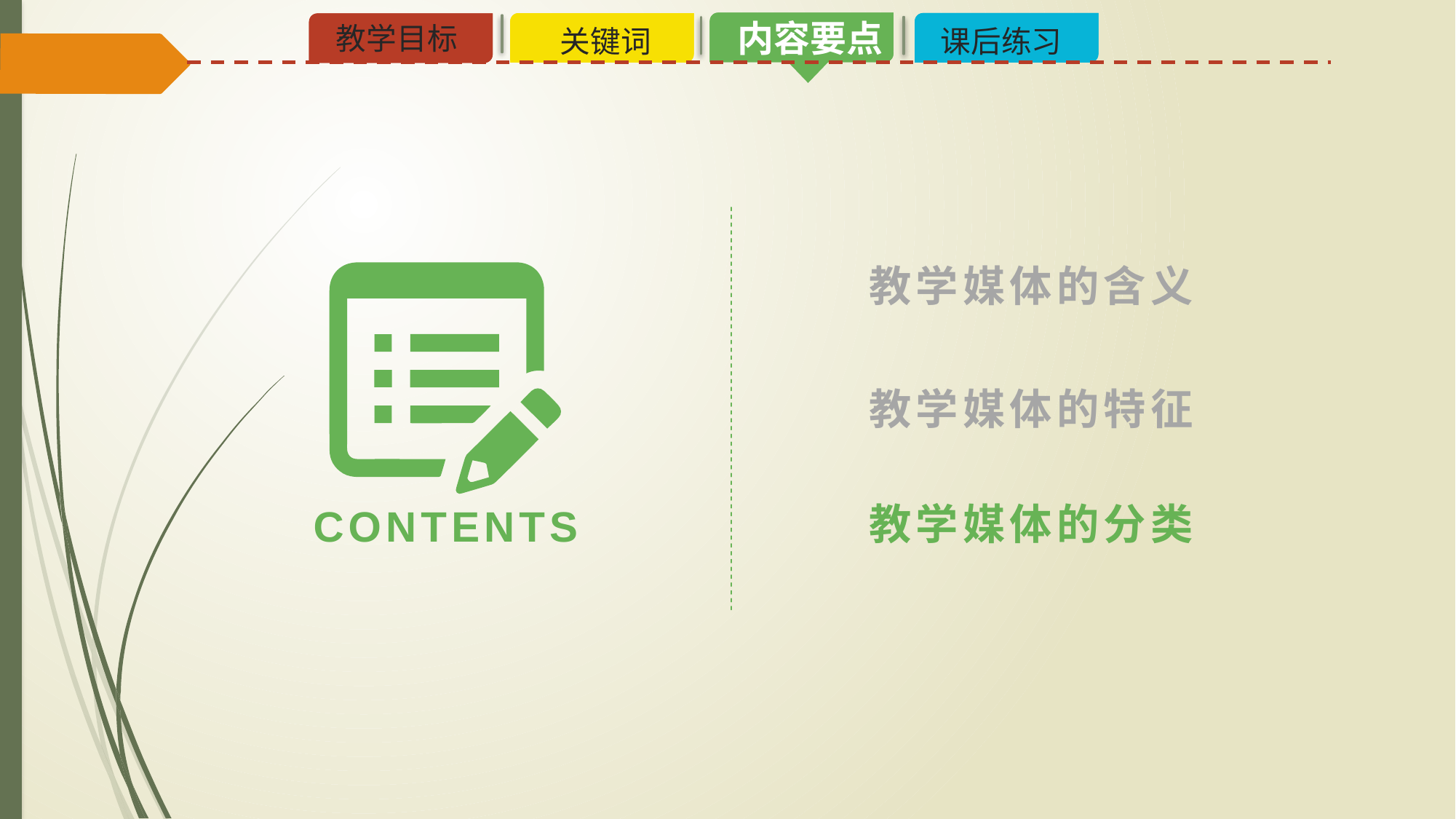

内容要点

教学目标
关键词
课后练习
教学媒体的含义

教学媒体的特征
教学媒体的分类
CONTENTS